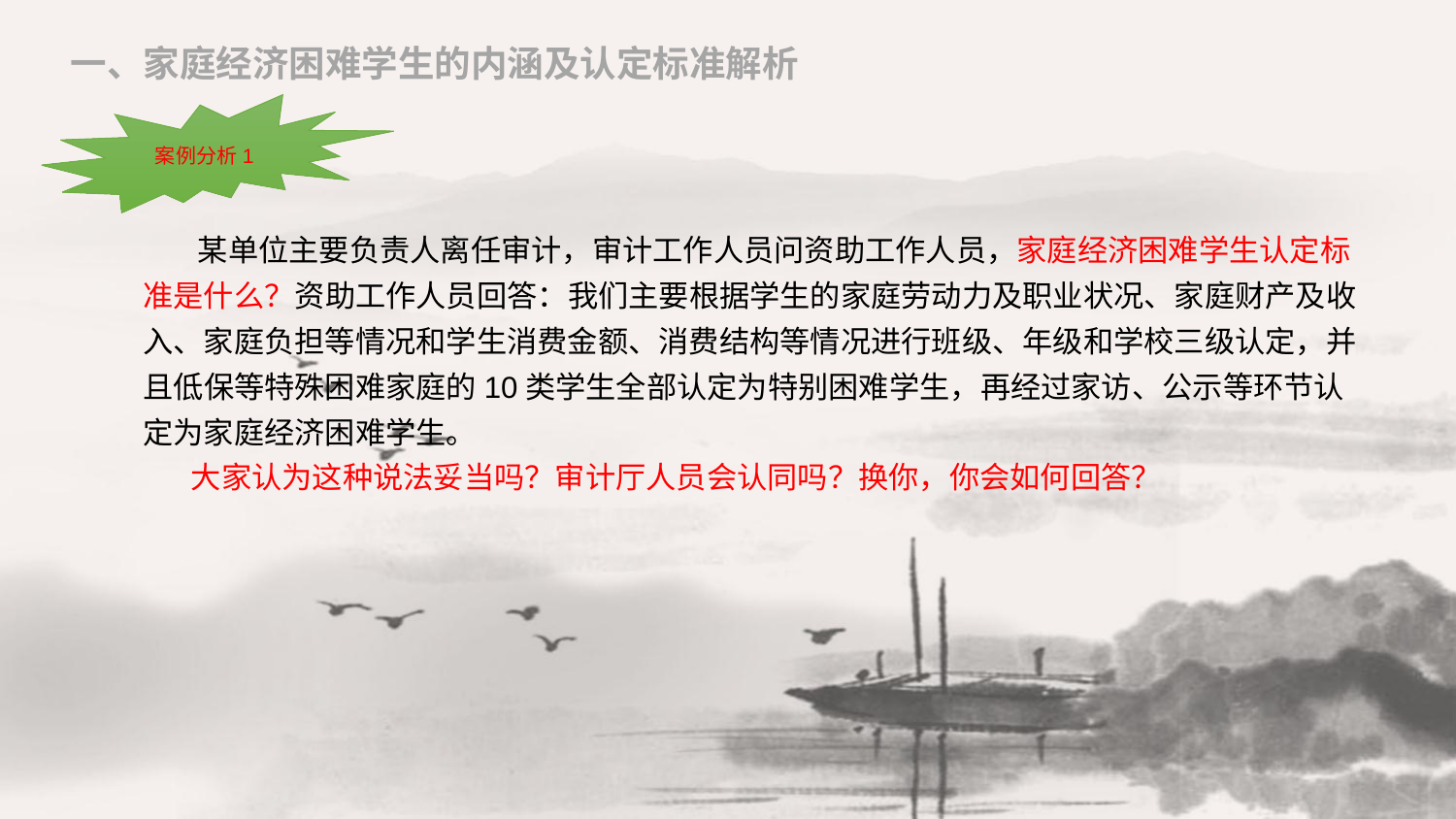

一、家庭经济困难学生的内涵及认定标准解析
案例分析1
       某单位主要负责人离任审计，审计工作人员问资助工作人员，家庭经济困难学生认定标准是什么？资助工作人员回答：我们主要根据学生的家庭劳动力及职业状况、家庭财产及收入、家庭负担等情况和学生消费金额、消费结构等情况进行班级、年级和学校三级认定，并且低保等特殊困难家庭的10类学生全部认定为特别困难学生，再经过家访、公示等环节认定为家庭经济困难学生。
      大家认为这种说法妥当吗？审计厅人员会认同吗？换你，你会如何回答？